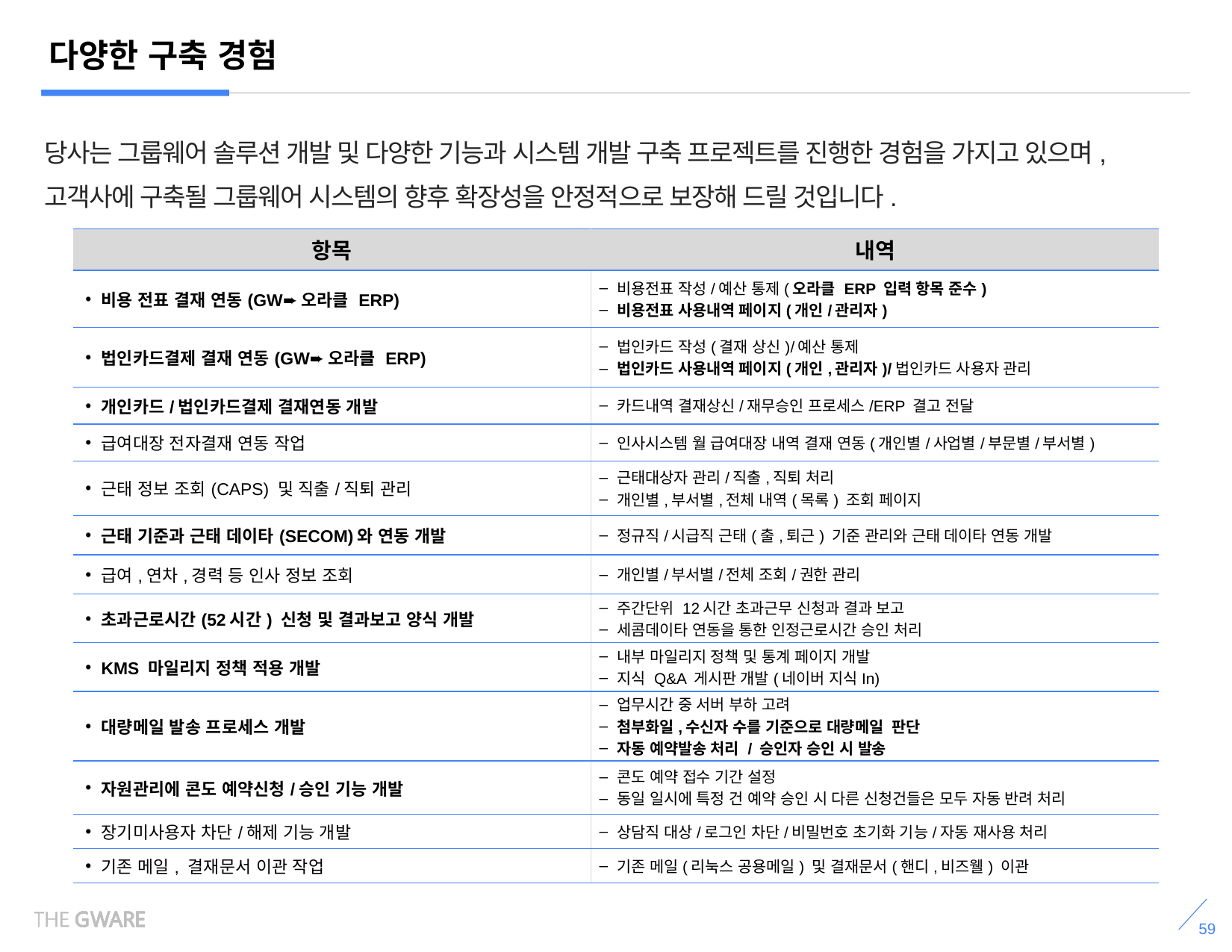

다양한 구축 경험

당사는 그룹웨어 솔루션 개발 및 다양한 기능과 시스템 개발 구축 프로젝트를 진행한 경험을 가지고 있으며,
고객사에 구축될 그룹웨어 시스템의 향후 확장성을 안정적으로 보장해 드릴 것입니다.
| 항목 | 내역 |
| --- | --- |
| 비용 전표 결재 연동(GW➨오라클 ERP) | 비용전표 작성/예산 통제(오라클 ERP 입력 항목 준수) 비용전표 사용내역 페이지(개인/관리자) |
| 법인카드결제 결재 연동(GW➨오라클 ERP) | 법인카드 작성(결재 상신)/예산 통제 법인카드 사용내역 페이지(개인,관리자)/법인카드 사용자 관리 |
| 개인카드/법인카드결제 결재연동 개발 | 카드내역 결재상신/재무승인 프로세스/ERP 결고 전달 |
| 급여대장 전자결재 연동 작업 | 인사시스템 월 급여대장 내역 결재 연동(개인별/사업별/부문별/부서별) |
| 근태 정보 조회(CAPS) 및 직출/직퇴 관리 | 근태대상자 관리/직출,직퇴 처리 개인별,부서별,전체 내역(목록) 조회 페이지 |
| 근태 기준과 근태 데이타(SECOM)와 연동 개발 | 정규직/시급직 근태(출,퇴근) 기준 관리와 근태 데이타 연동 개발 |
| 급여,연차,경력 등 인사 정보 조회 | 개인별/부서별/전체 조회/권한 관리 |
| 초과근로시간(52시간) 신청 및 결과보고 양식 개발 | 주간단위 12시간 초과근무 신청과 결과 보고 세콤데이타 연동을 통한 인정근로시간 승인 처리 |
| KMS 마일리지 정책 적용 개발 | 내부 마일리지 정책 및 통계 페이지 개발 지식 Q&A 게시판 개발(네이버 지식In) |
| 대량메일 발송 프로세스 개발 | 업무시간 중 서버 부하 고려 첨부화일,수신자 수를 기준으로 대량메일 판단 자동 예약발송 처리 / 승인자 승인 시 발송 |
| 자원관리에 콘도 예약신청/승인 기능 개발 | 콘도 예약 접수 기간 설정 동일 일시에 특정 건 예약 승인 시 다른 신청건들은 모두 자동 반려 처리 |
| 장기미사용자 차단/해제 기능 개발 | 상담직 대상/로그인 차단/비밀번호 초기화 기능/자동 재사용 처리 |
| 기존 메일, 결재문서 이관 작업 | 기존 메일(리눅스 공용메일) 및 결재문서(핸디,비즈웰) 이관 |